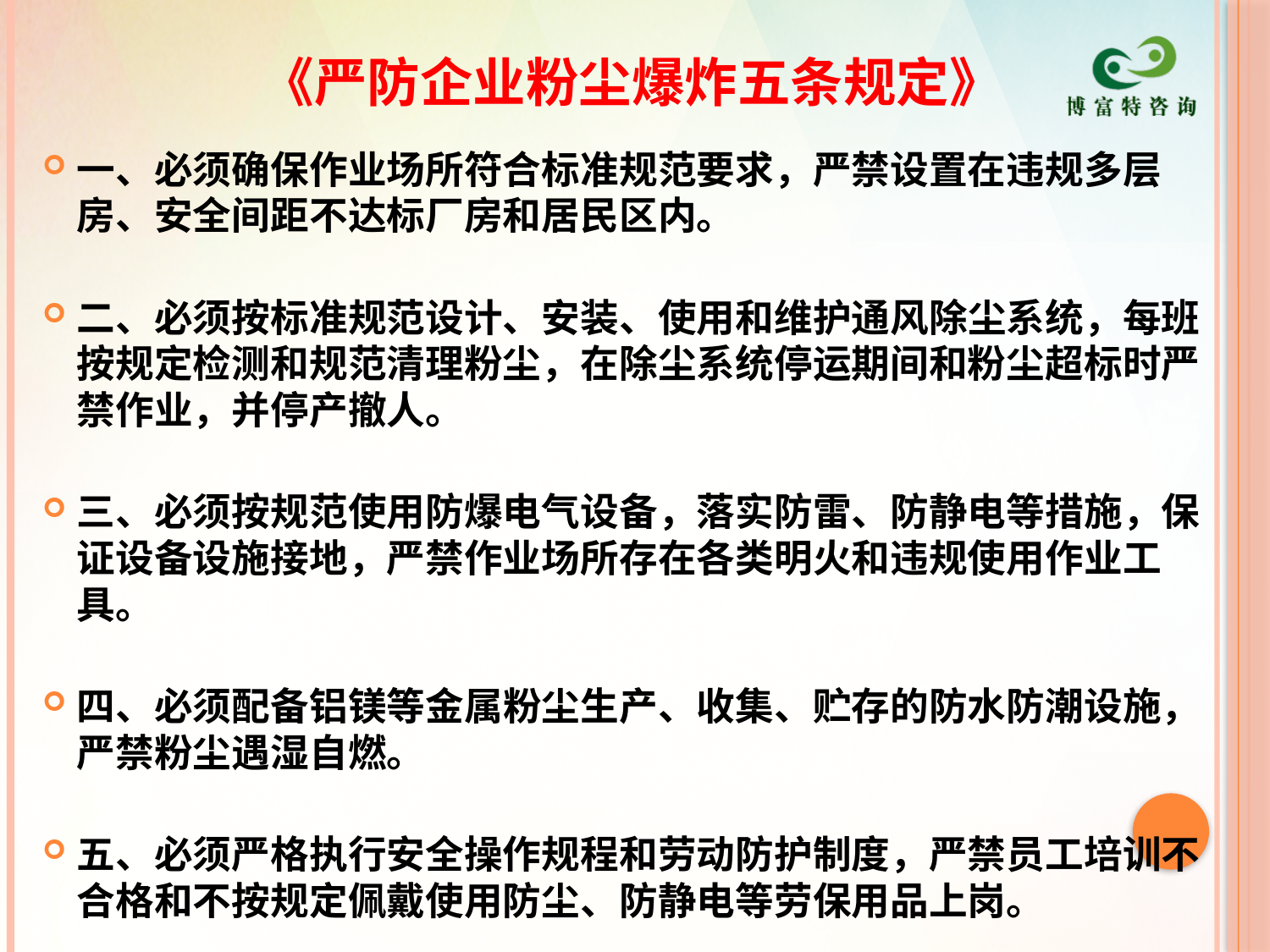

# 《严防企业粉尘爆炸五条规定》
一、必须确保作业场所符合标准规范要求，严禁设置在违规多层房、安全间距不达标厂房和居民区内。

二、必须按标准规范设计、安装、使用和维护通风除尘系统，每班按规定检测和规范清理粉尘，在除尘系统停运期间和粉尘超标时严禁作业，并停产撤人。

三、必须按规范使用防爆电气设备，落实防雷、防静电等措施，保证设备设施接地，严禁作业场所存在各类明火和违规使用作业工具。

四、必须配备铝镁等金属粉尘生产、收集、贮存的防水防潮设施，严禁粉尘遇湿自燃。

五、必须严格执行安全操作规程和劳动防护制度，严禁员工培训不合格和不按规定佩戴使用防尘、防静电等劳保用品上岗。